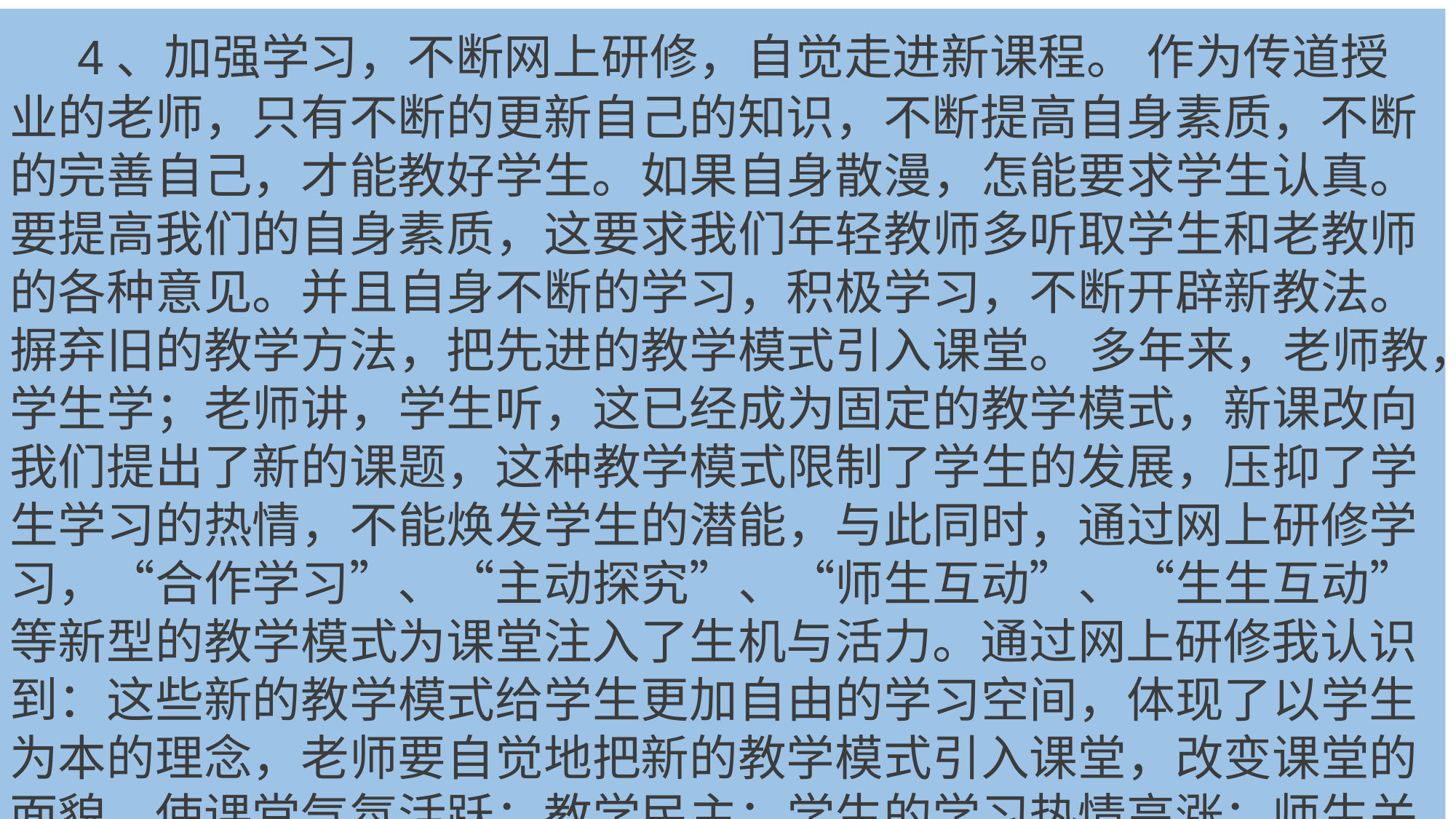

4、加强学习，不断网上研修，自觉走进新课程。 作为传道授业的老师，只有不断的更新自己的知识，不断提高自身素质，不断的完善自己，才能教好学生。如果自身散漫，怎能要求学生认真。要提高我们的自身素质，这要求我们年轻教师多听取学生和老教师的各种意见。并且自身不断的学习，积极学习，不断开辟新教法。摒弃旧的教学方法，把先进的教学模式引入课堂。 多年来，老师教，学生学；老师讲，学生听，这已经成为固定的教学模式，新课改向我们提出了新的课题，这种教学模式限制了学生的发展，压抑了学生学习的热情，不能焕发学生的潜能，与此同时，通过网上研修学习，“合作学习”、“主动探究”、“师生互动”、“生生互动”等新型的教学模式为课堂注入了生机与活力。通过网上研修我认识到：这些新的教学模式给学生更加自由的学习空间，体现了以学生为本的理念，老师要自觉地把新的教学模式引入课堂，改变课堂的面貌，使课堂气氛活跃；教学民主；学生的学习热情高涨；师生关系融洽。才能充分体现素质教育的根本目标。